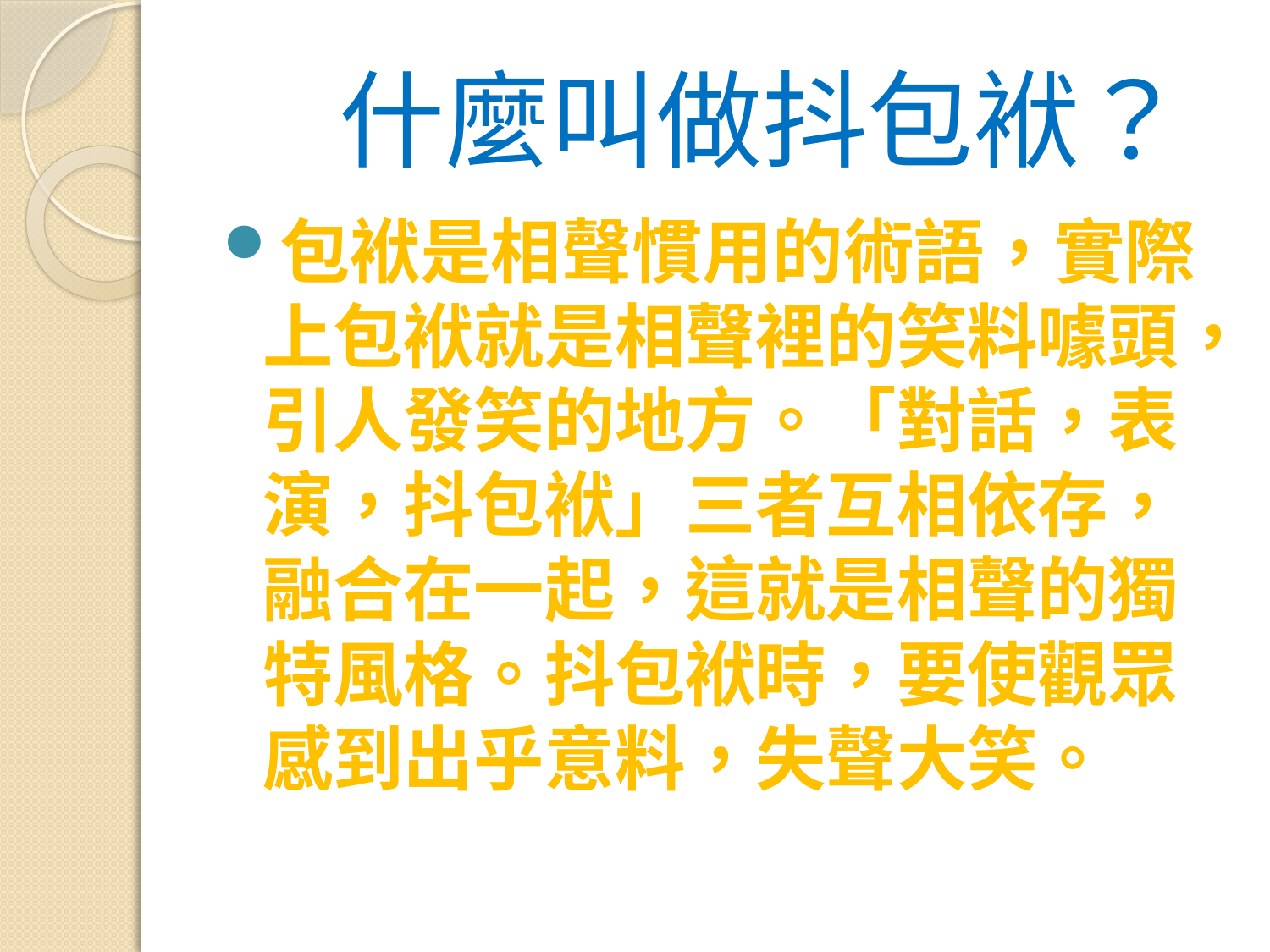

# 什麼叫做抖包袱？
包袱是相聲慣用的術語，實際上包袱就是相聲裡的笑料噱頭，引人發笑的地方。「對話，表演，抖包袱」三者互相依存，融合在一起，這就是相聲的獨特風格。抖包袱時，要使觀眾感到出乎意料，失聲大笑。